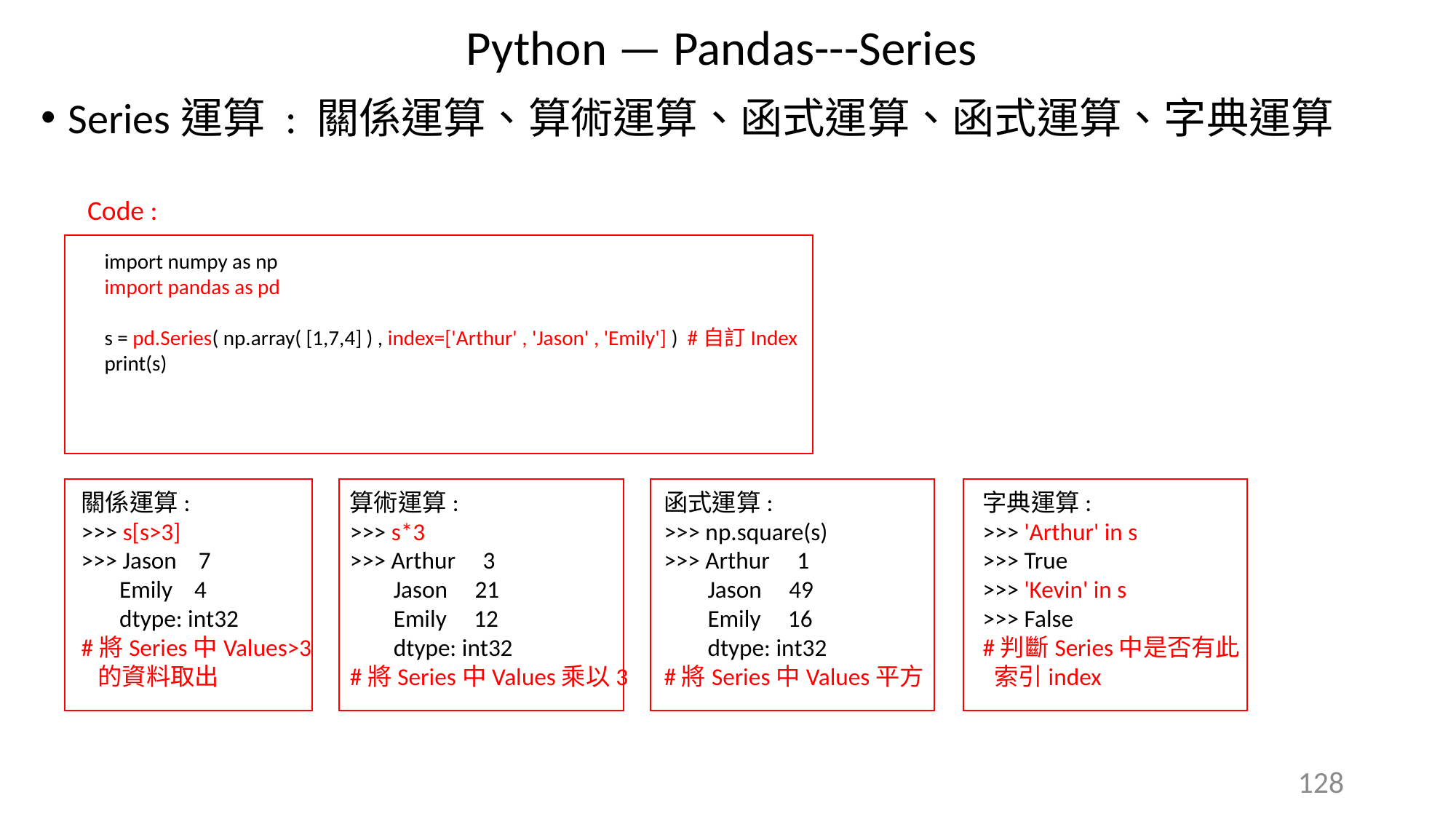

Python — Pandas---Series
Series運算 : 關係運算、算術運算、函式運算、函式運算、字典運算
Code :

import numpy as np
import pandas as pd

s = pd.Series( np.array( [1,7,4] ) , index=['Arthur' , 'Jason' , 'Emily'] )  #自訂Index
print(s)

關係運算:
>>> s[s>3]
>>> Jason    7
       Emily    4
       dtype: int32
#將Series中Values>3
  的資料取出

算術運算:
>>> s*3
>>> Arthur     3
        Jason     21
        Emily     12
        dtype: int32
#將Series中Values乘以3

函式運算:
>>> np.square(s)
>>> Arthur     1
        Jason     49
        Emily     16
        dtype: int32
#將Series中Values平方

字典運算:
>>> 'Arthur' in s
>>> True
>>> 'Kevin' in s
>>> False
#判斷Series中是否有此
 索引index

128